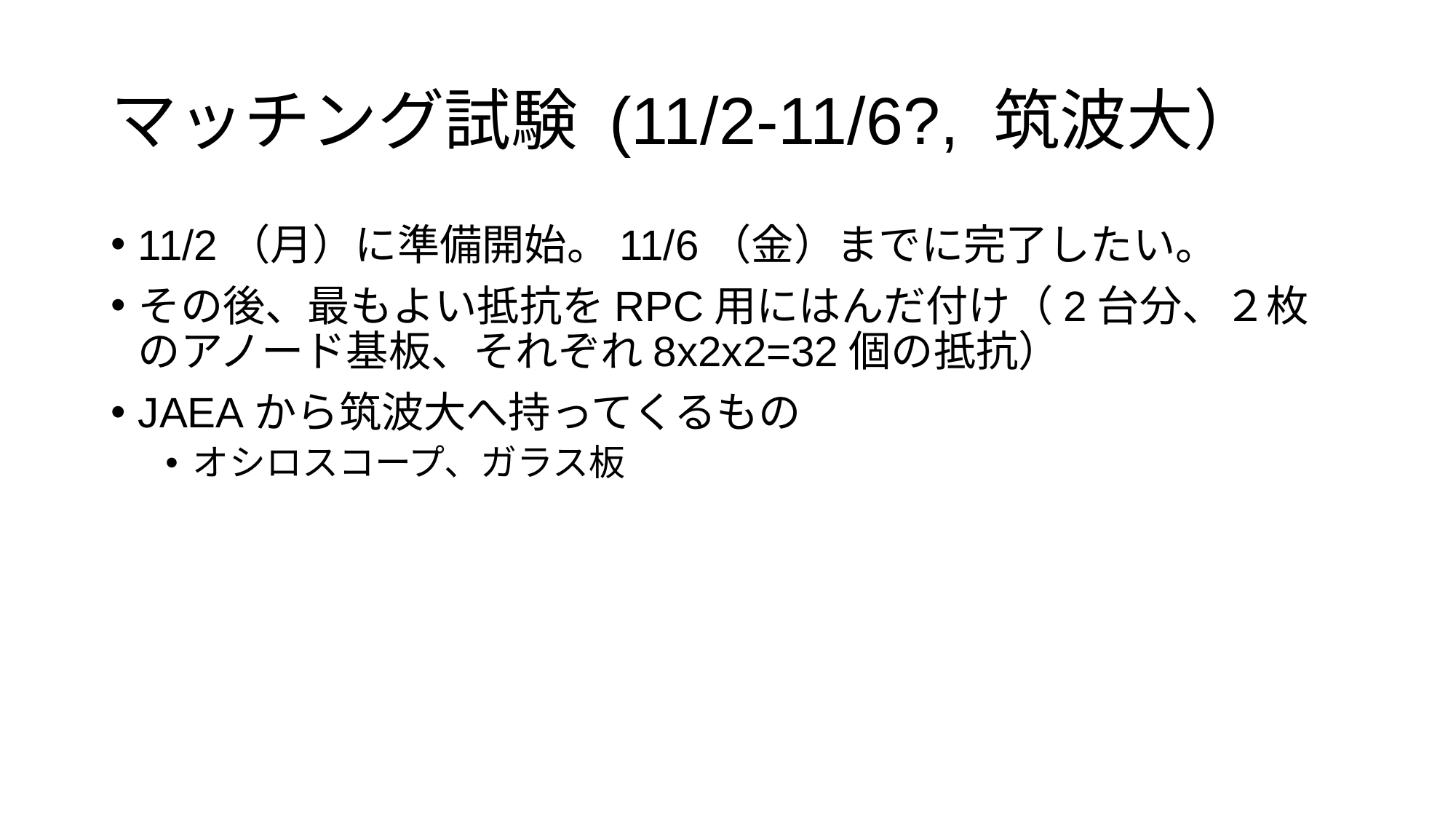

# マッチング試験 (11/2-11/6?, 筑波大）
11/2（月）に準備開始。11/6（金）までに完了したい。
その後、最もよい抵抗をRPC用にはんだ付け（2台分、２枚のアノード基板、それぞれ8x2x2=32個の抵抗）
JAEAから筑波大へ持ってくるもの
オシロスコープ、ガラス板